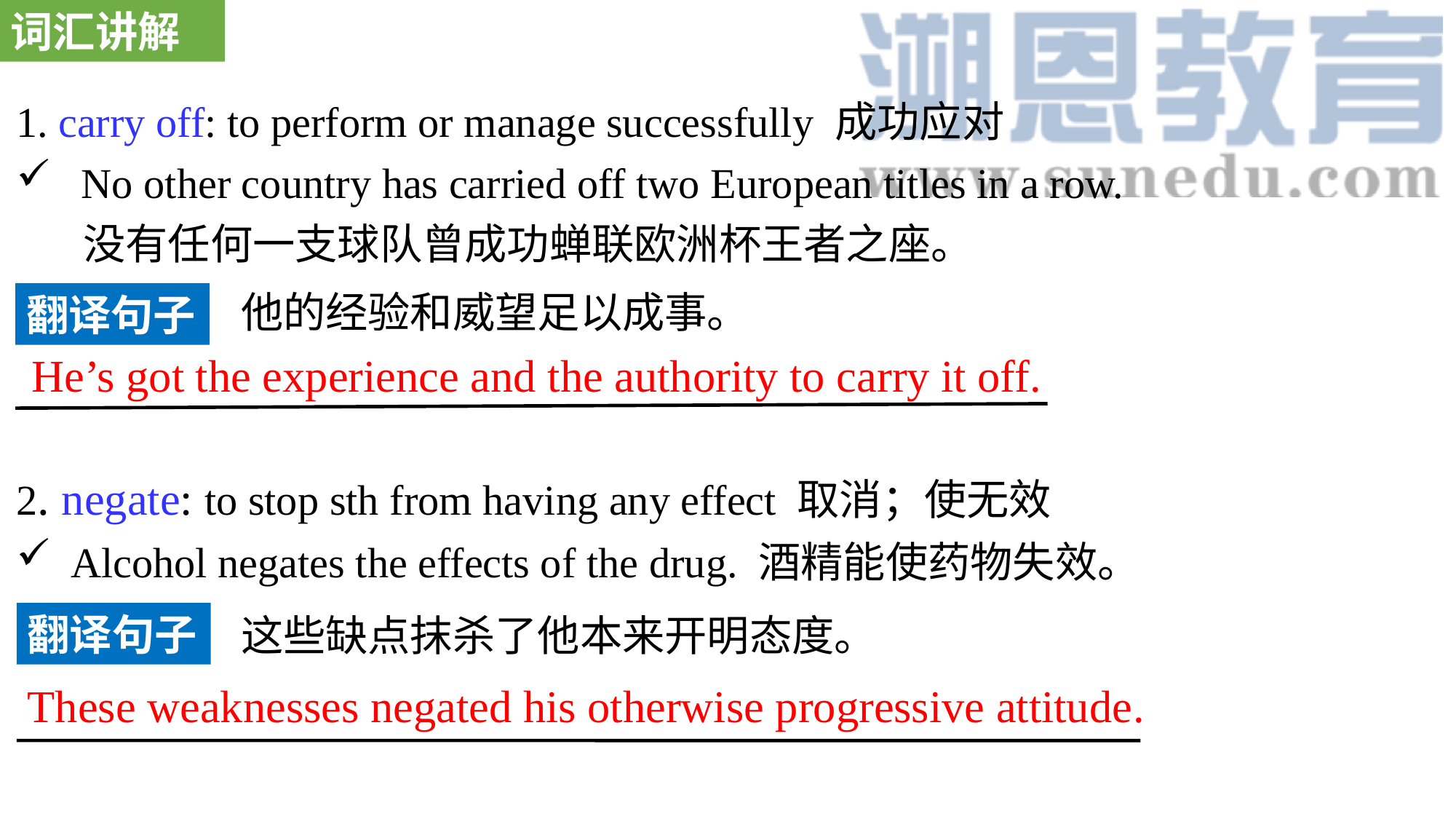

词汇讲解
1. carry off: to perform or manage successfully 成功应对
 No other country has carried off two European titles in a row.
      没有任何一支球队曾成功蝉联欧洲杯王者之座。

2. negate: to stop sth from having any effect 取消；使无效
Alcohol negates the effects of the drug. 酒精能使药物失效。
他的经验和威望足以成事。
翻译句子
He’s got the experience and the authority to carry it off.
翻译句子
这些缺点抹杀了他本来开明态度。
These weaknesses negated his otherwise progressive attitude.